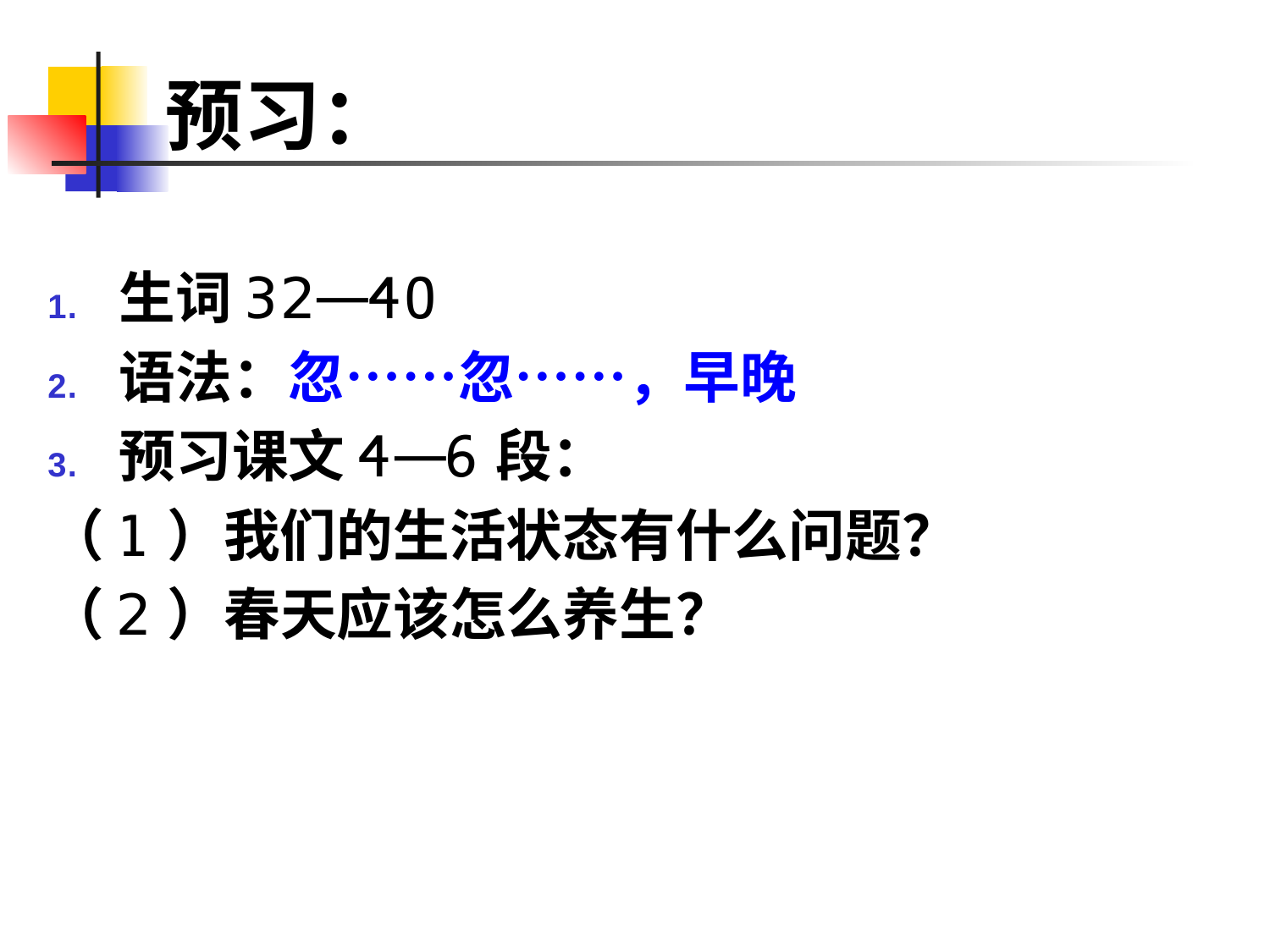

# 预习：
生词32—40
语法：忽……忽……，早晚
预习课文4—6段：
（1）我们的生活状态有什么问题？
（2）春天应该怎么养生？